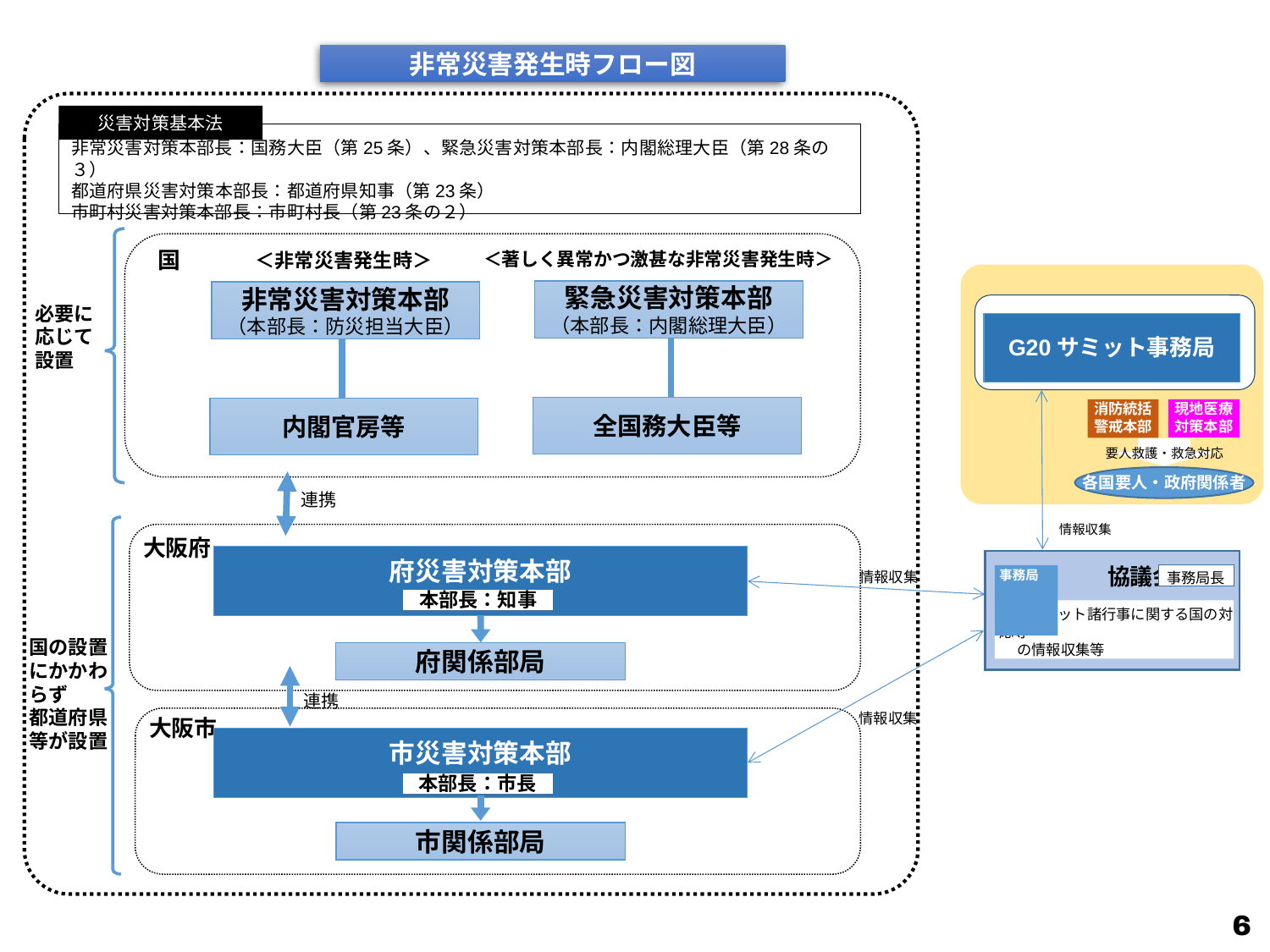

非常災害発生時フロー図

災害対策基本法

非常災害対策本部長：国務大臣（第25条）、緊急災害対策本部長：内閣総理大臣（第28条の３）
都道府県災害対策本部長：都道府県知事（第23条）
市町村災害対策本部長：市町村長（第23条の２）

国
＜著しく異常かつ激甚な非常災害発生時＞
＜非常災害発生時＞

緊急災害対策本部
（本部長：内閣総理大臣）
非常災害対策本部
（本部長：防災担当大臣）

G20サミット事務局
必要に
応じて
設置
全国務大臣等
内閣官房等
消防統括
警戒本部
現地医療
対策本部
要人救護・救急対応

各国要人・政府関係者

連携
情報収集

大阪府
府災害対策本部

　　　　 協議会
情報収集
事務局長
本部長：知事
事務局
　・サミット諸行事に関する国の対応等
　 の情報収集等
国の設置にかかわらず
都道府県等が設置
府関係部局
連携
情報収集
大阪市

市災害対策本部

本部長：市長
市関係部局
6